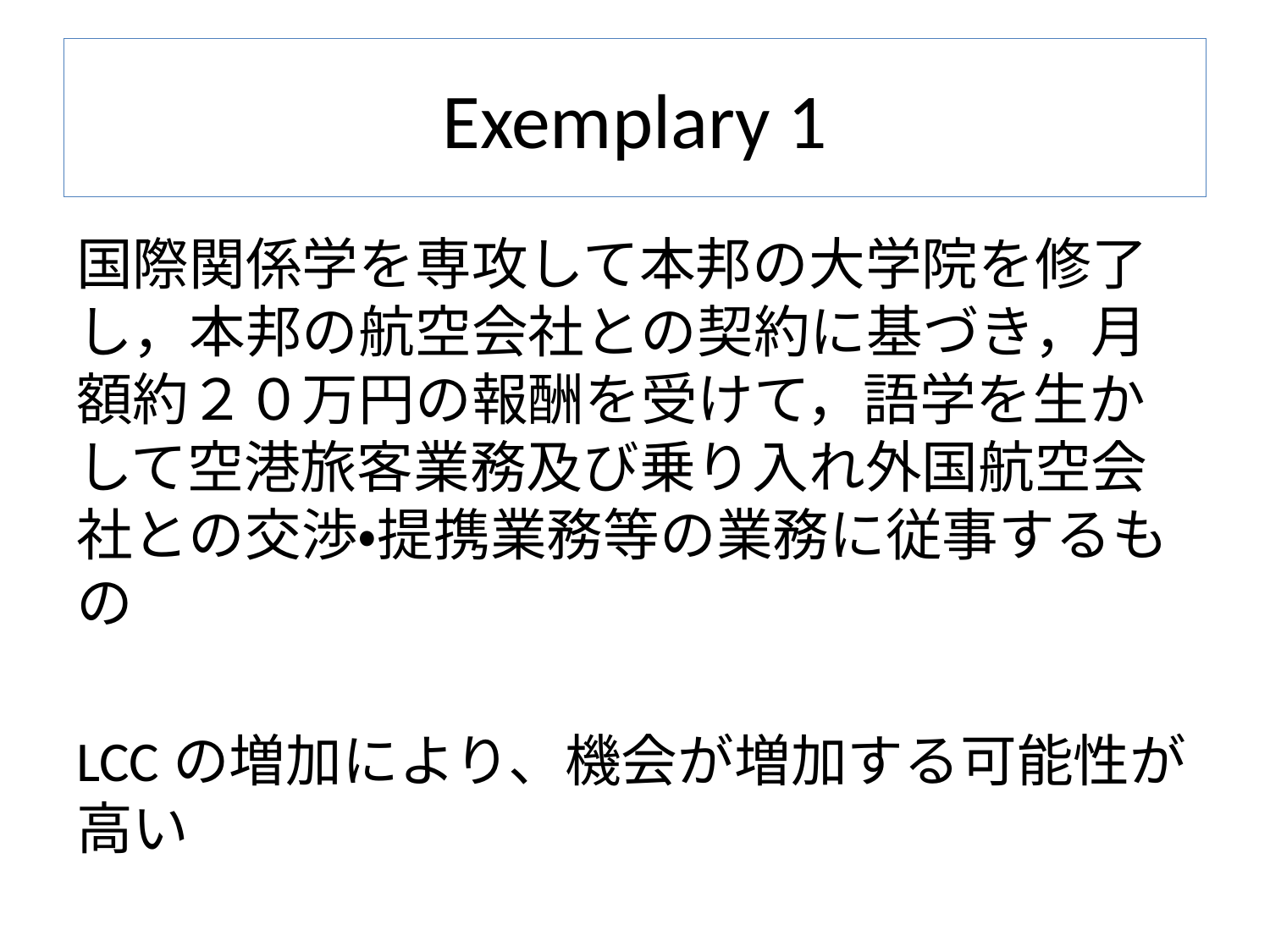

# Exemplary 1
国際関係学を専攻して本邦の大学院を修了し，本邦の航空会社との契約に基づき，月額約２０万円の報酬を受けて，語学を生かして空港旅客業務及び乗り入れ外国航空会社との交渉・提携業務等の業務に従事するもの

LCCの増加により、機会が増加する可能性が高い